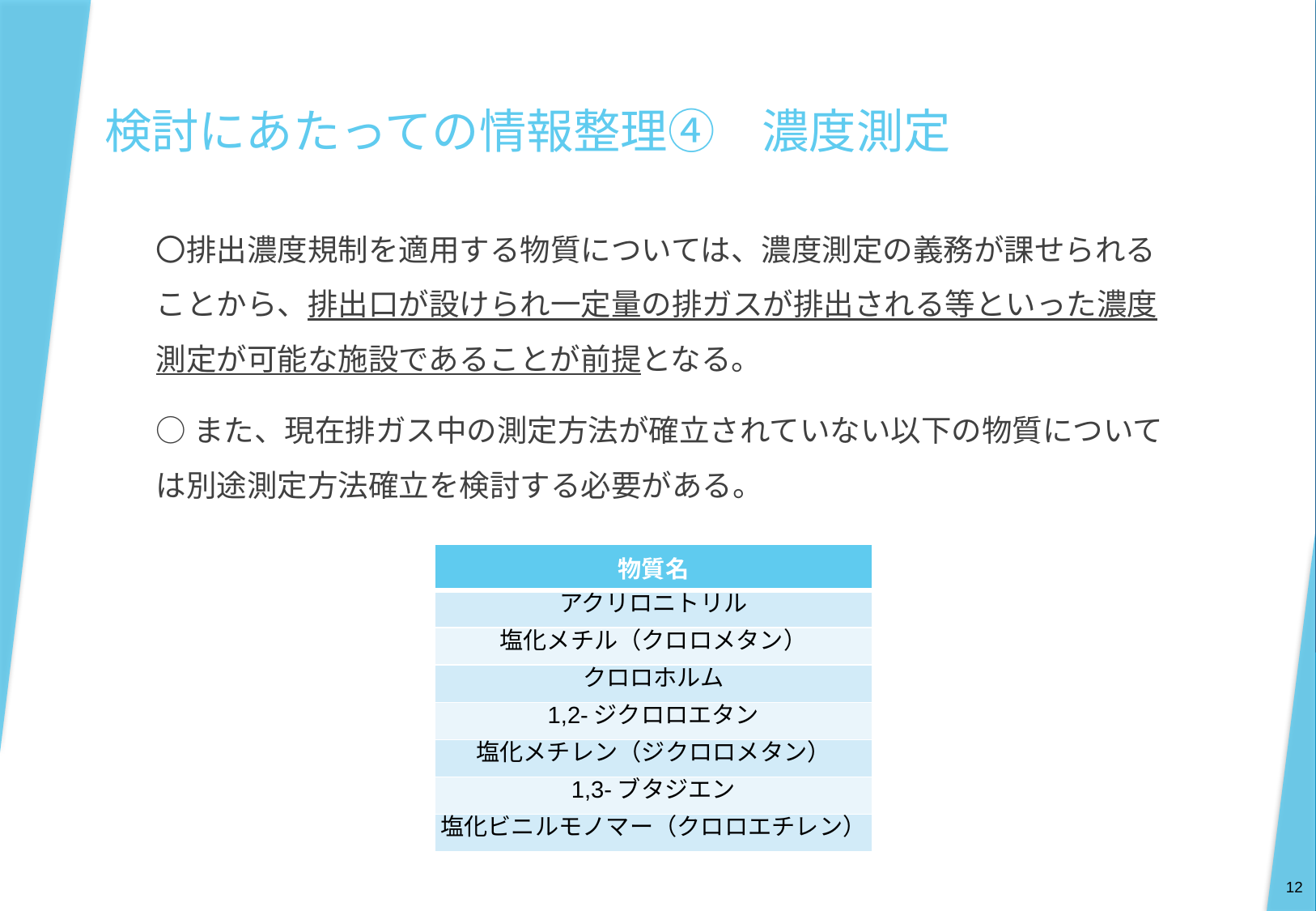

検討にあたっての情報整理④　濃度測定
〇排出濃度規制を適用する物質については、濃度測定の義務が課せられることから、排出口が設けられ一定量の排ガスが排出される等といった濃度測定が可能な施設であることが前提となる。
○また、現在排ガス中の測定方法が確立されていない以下の物質については別途測定方法確立を検討する必要がある。

| 物質名 |
| --- |
| アクリロニトリル |
| 塩化メチル（クロロメタン） |
| クロロホルム |
| 1,2-ジクロロエタン |
| 塩化メチレン（ジクロロメタン） |
| 1,3-ブタジエン |
| 塩化ビニルモノマー（クロロエチレン） |
12